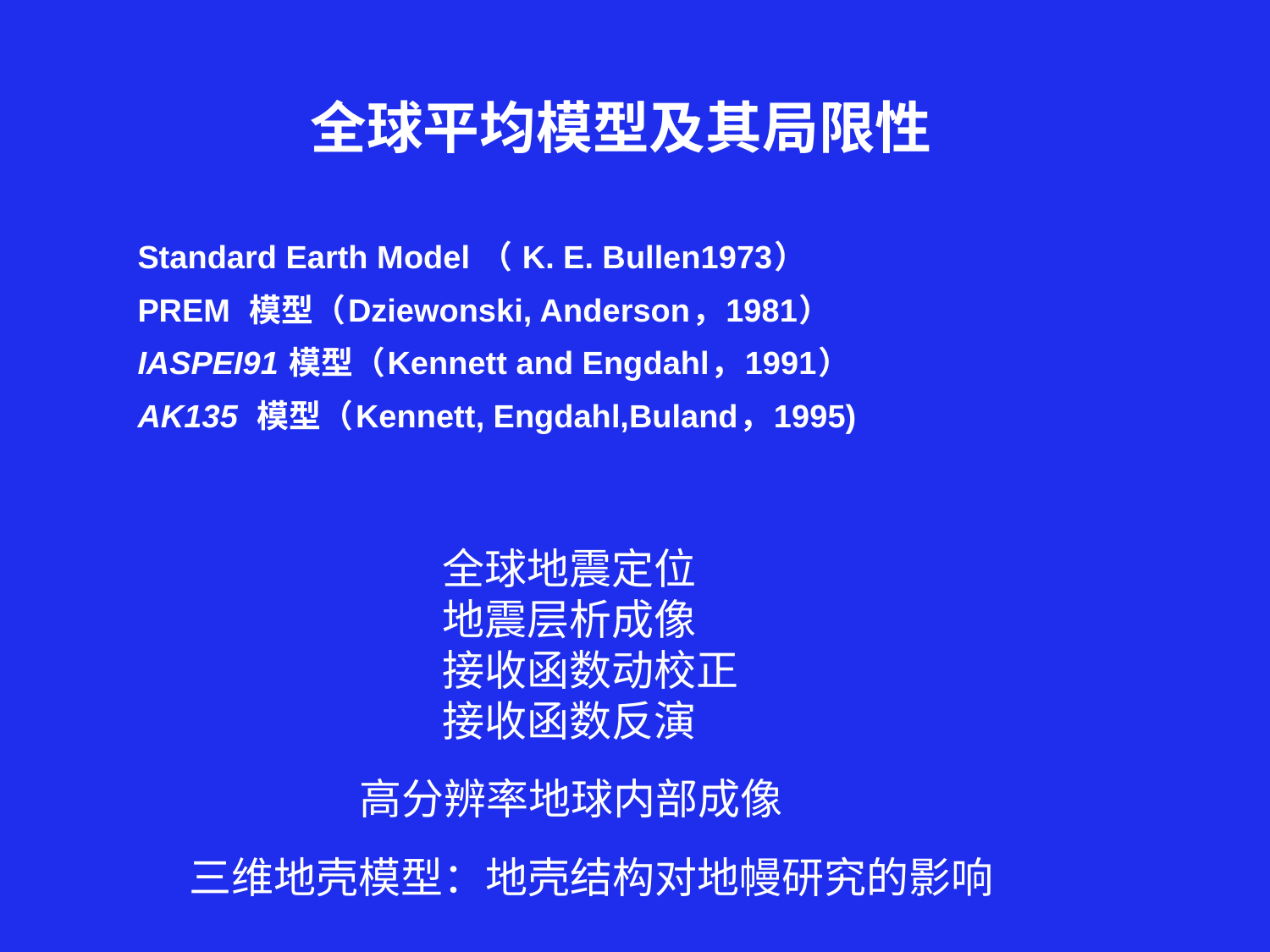

全球平均模型及其局限性

Standard Earth Model （ K. E. Bullen1973）
PREM  模型（Dziewonski, Anderson，1981）
IASPEI91 模型（Kennett and Engdahl，1991）
AK135  模型（Kennett, Engdahl,Buland，1995)

全球地震定位
地震层析成像
接收函数动校正
接收函数反演
高分辨率地球内部成像
三维地壳模型：地壳结构对地幔研究的影响